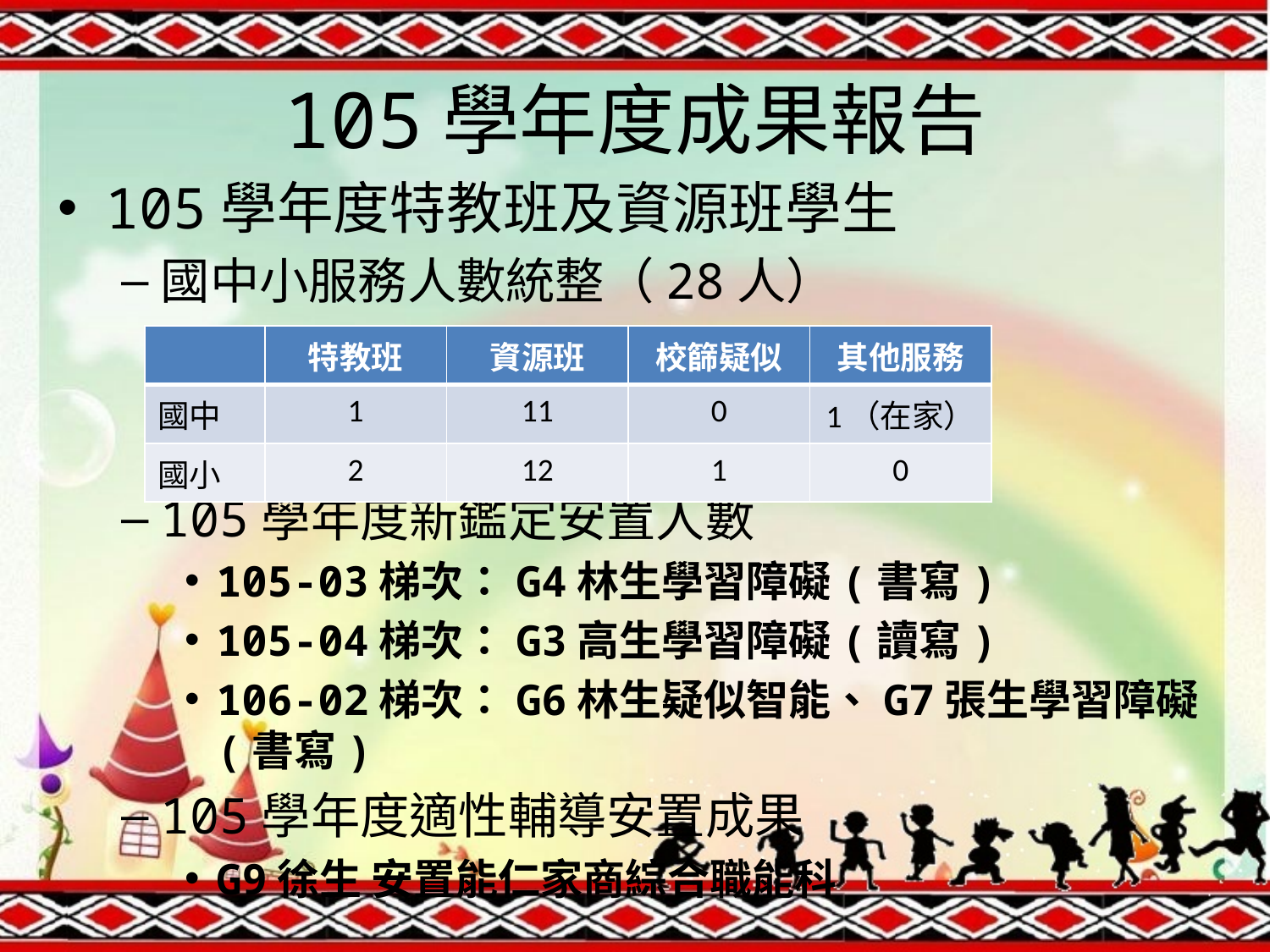

# 105學年度成果報告
105學年度特教班及資源班學生
國中小服務人數統整（28人）

105學年度新鑑定安置人數
105-03梯次：G4林生學習障礙(書寫)
105-04梯次：G3高生學習障礙(讀寫)
106-02梯次：G6林生疑似智能、G7張生學習障礙(書寫)
105學年度適性輔導安置成果
G9徐生 安置能仁家商綜合職能科
|  | 特教班 | 資源班 | 校篩疑似 | 其他服務 |
| --- | --- | --- | --- | --- |
| 國中 | 1 | 11 | 0 | 1（在家） |
| 國小 | 2 | 12 | 1 | 0 |